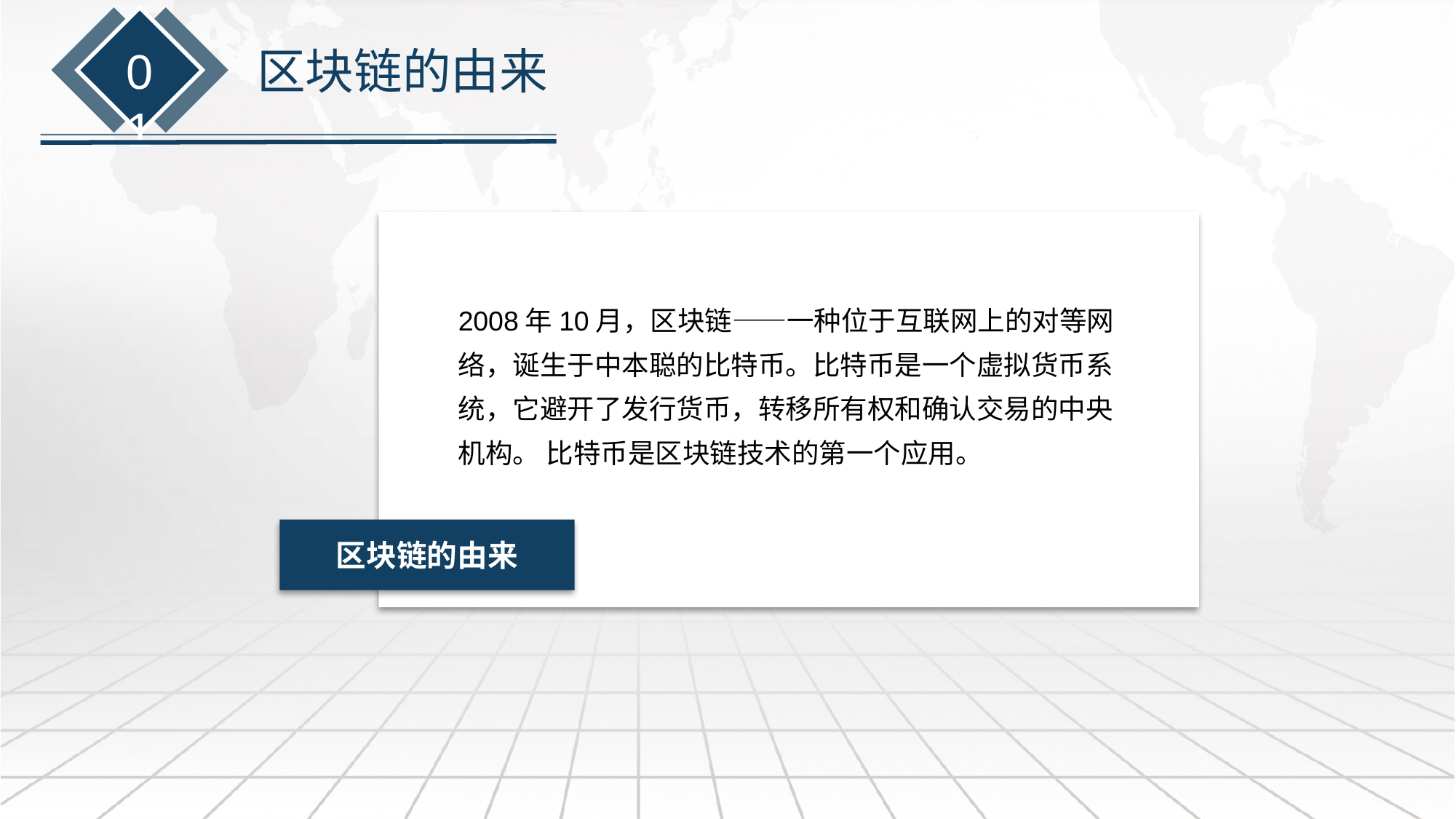

01
区块链的由来

2008年10月，区块链——一种位于互联网上的对等网络，诞生于中本聪的比特币。比特币是一个虚拟货币系统，它避开了发行货币，转移所有权和确认交易的中央机构。 比特币是区块链技术的第一个应用。

区块链的由来